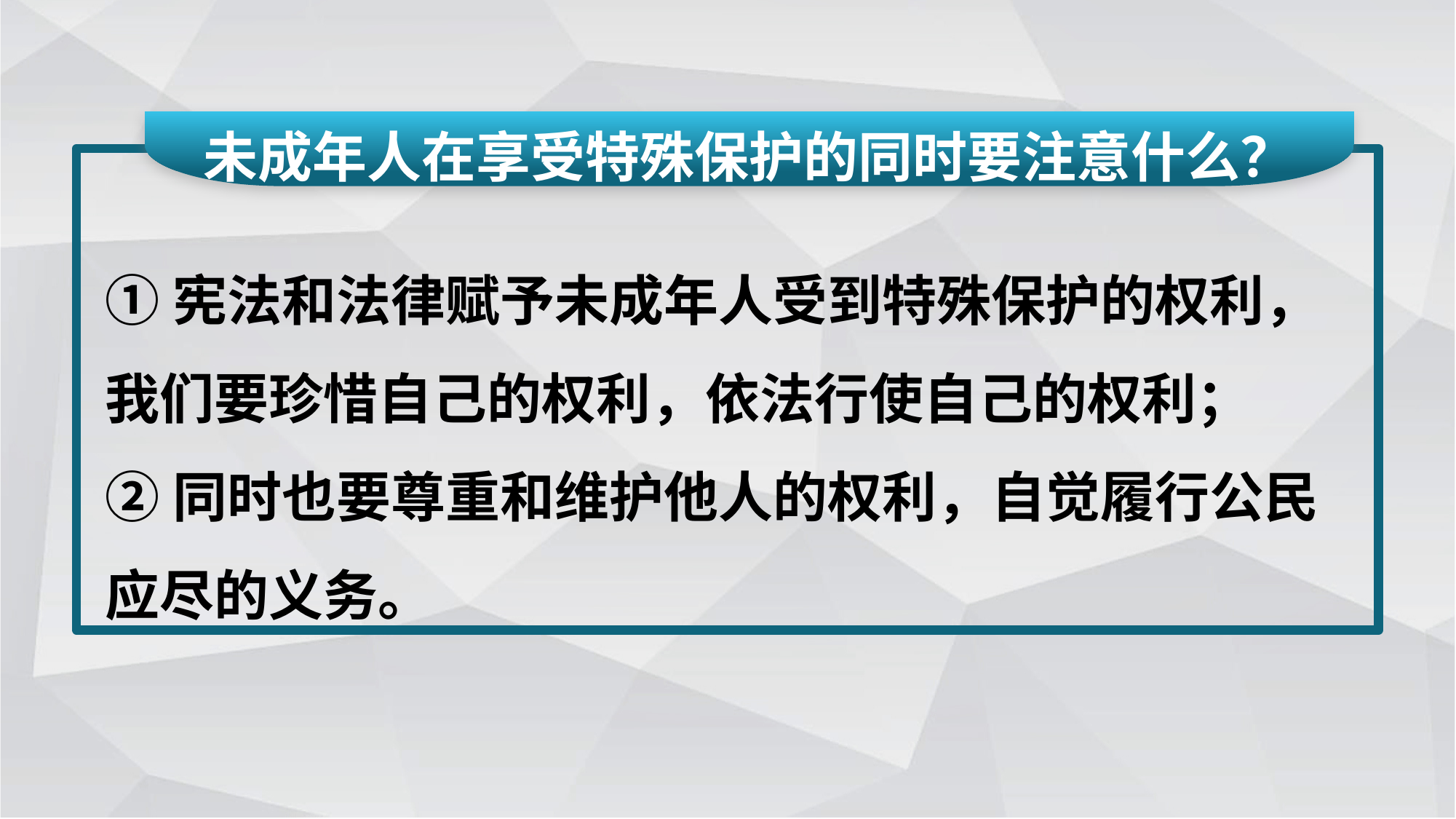

未成年人在享受特殊保护的同时要注意什么？

①宪法和法律赋予未成年人受到特殊保护的权利，我们要珍惜自己的权利，依法行使自己的权利；
②同时也要尊重和维护他人的权利，自觉履行公民应尽的义务。